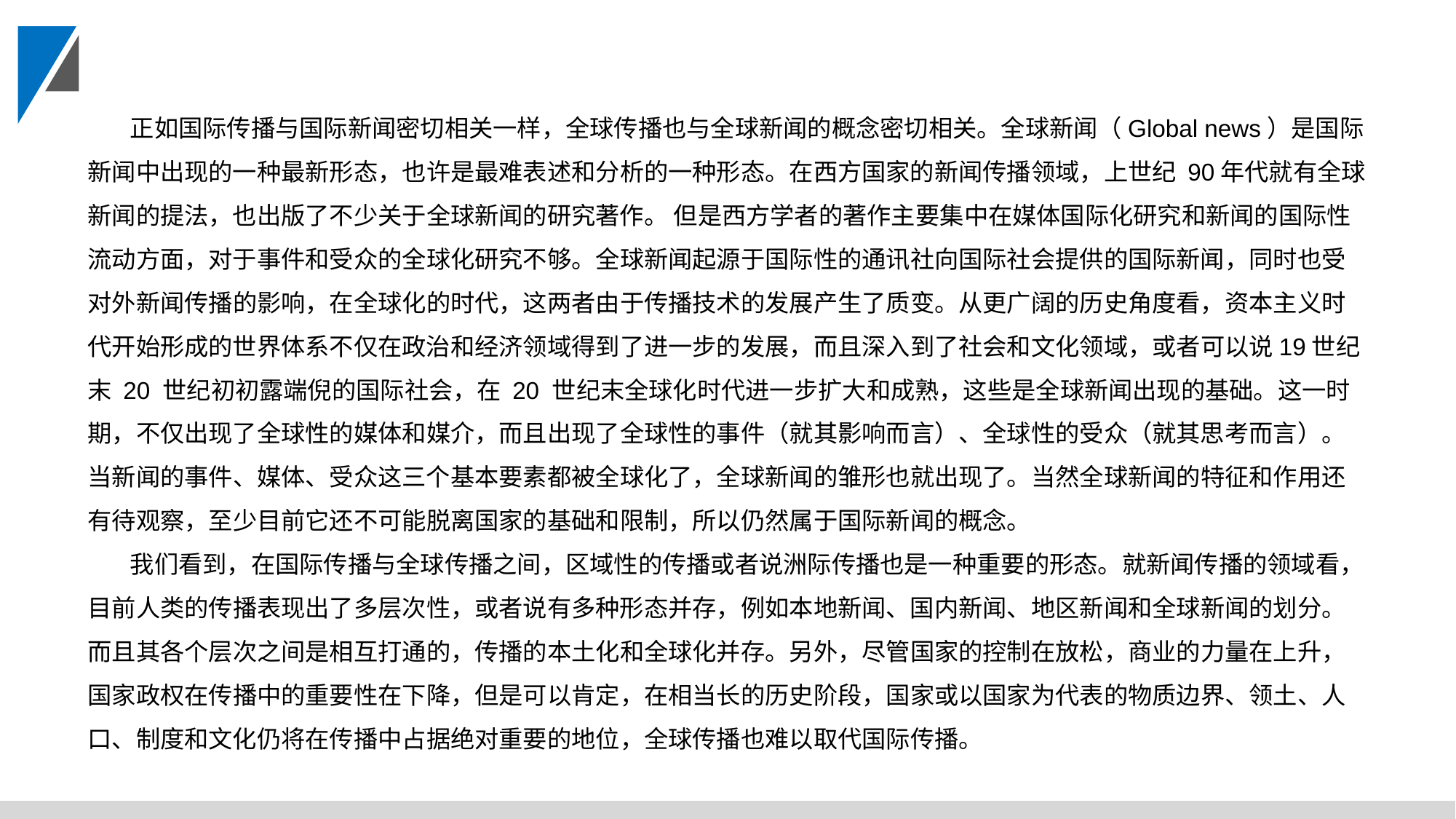

正如国际传播与国际新闻密切相关一样，全球传播也与全球新闻的概念密切相关。全球新闻（Global news）是国际新闻中出现的一种最新形态，也许是最难表述和分析的一种形态。在西方国家的新闻传播领域，上世纪 90年代就有全球新闻的提法，也出版了不少关于全球新闻的研究著作。 但是西方学者的著作主要集中在媒体国际化研究和新闻的国际性流动方面，对于事件和受众的全球化研究不够。全球新闻起源于国际性的通讯社向国际社会提供的国际新闻，同时也受对外新闻传播的影响，在全球化的时代，这两者由于传播技术的发展产生了质变。从更广阔的历史角度看，资本主义时代开始形成的世界体系不仅在政治和经济领域得到了进一步的发展，而且深入到了社会和文化领域，或者可以说19世纪末 20 世纪初初露端倪的国际社会，在 20 世纪末全球化时代进一步扩大和成熟，这些是全球新闻出现的基础。这一时期，不仅出现了全球性的媒体和媒介，而且出现了全球性的事件（就其影响而言）、全球性的受众（就其思考而言）。当新闻的事件、媒体、受众这三个基本要素都被全球化了，全球新闻的雏形也就出现了。当然全球新闻的特征和作用还有待观察，至少目前它还不可能脱离国家的基础和限制，所以仍然属于国际新闻的概念。
我们看到，在国际传播与全球传播之间，区域性的传播或者说洲际传播也是一种重要的形态。就新闻传播的领域看，目前人类的传播表现出了多层次性，或者说有多种形态并存，例如本地新闻、国内新闻、地区新闻和全球新闻的划分。而且其各个层次之间是相互打通的，传播的本土化和全球化并存。另外，尽管国家的控制在放松，商业的力量在上升，国家政权在传播中的重要性在下降，但是可以肯定，在相当长的历史阶段，国家或以国家为代表的物质边界、领土、人口、制度和文化仍将在传播中占据绝对重要的地位，全球传播也难以取代国际传播。